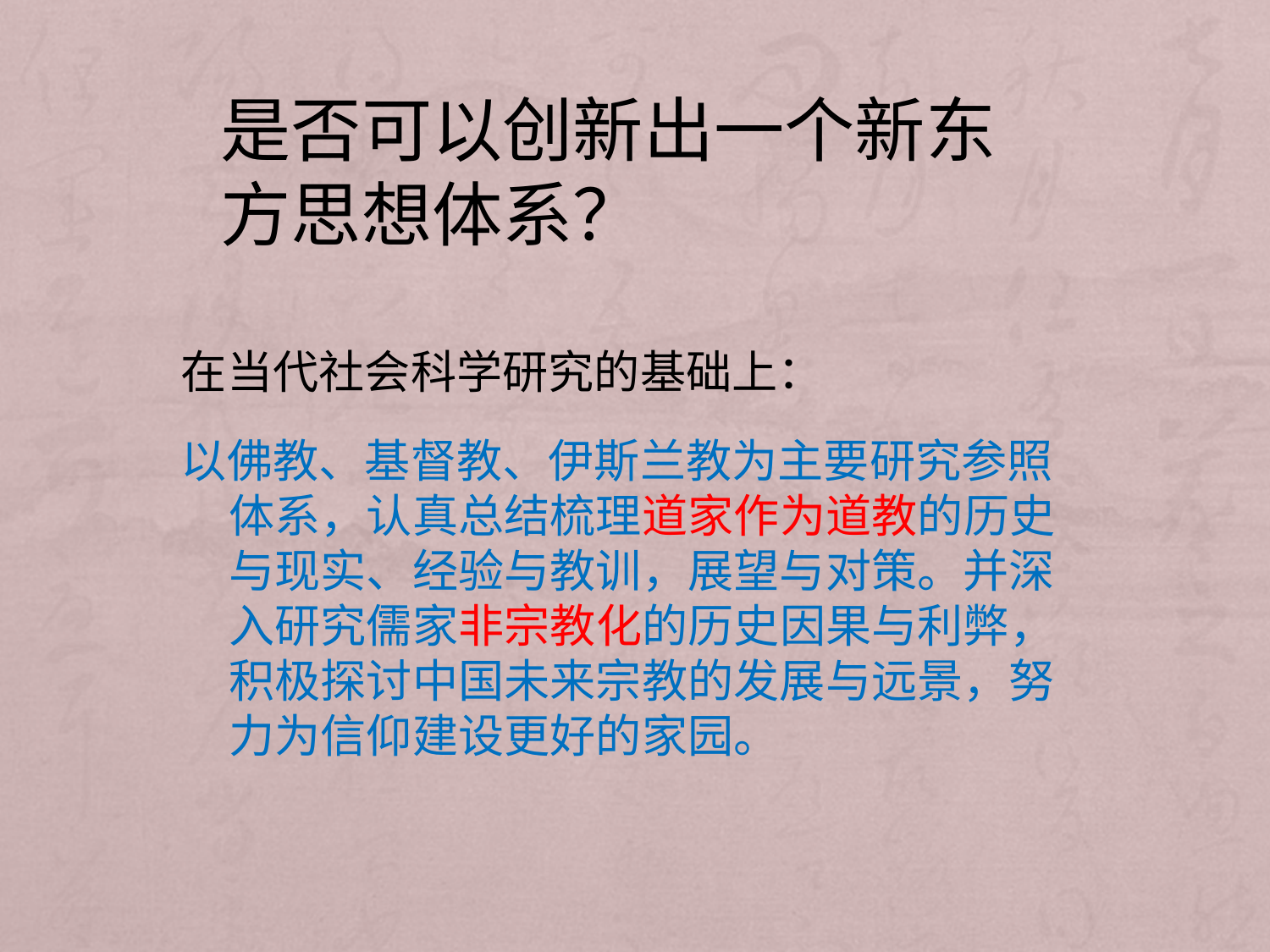

是否可以创新出一个新东方思想体系？
在当代社会科学研究的基础上：

以佛教、基督教、伊斯兰教为主要研究参照体系，认真总结梳理道家作为道教的历史与现实、经验与教训，展望与对策。并深入研究儒家非宗教化的历史因果与利弊，积极探讨中国未来宗教的发展与远景，努力为信仰建设更好的家园。